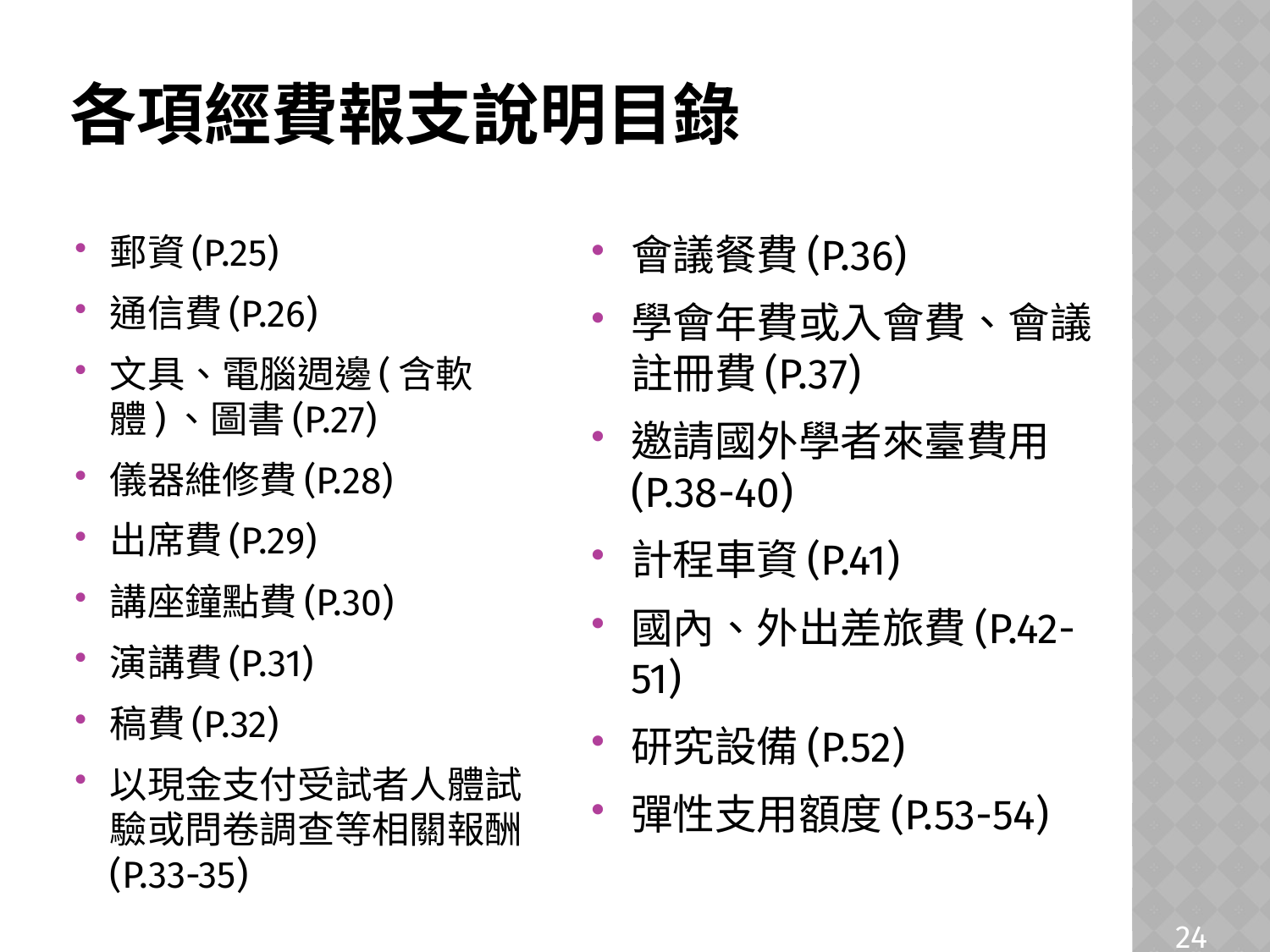

# 各項經費報支說明目錄
郵資(P.25)
通信費(P.26)
文具、電腦週邊(含軟體)、圖書(P.27)
儀器維修費(P.28)
出席費(P.29)
講座鐘點費(P.30)
演講費(P.31)
稿費(P.32)
以現金支付受試者人體試驗或問卷調查等相關報酬(P.33-35)
會議餐費(P.36)
學會年費或入會費、會議註冊費(P.37)
邀請國外學者來臺費用(P.38-40)
計程車資(P.41)
國內、外出差旅費(P.42-51)
研究設備(P.52)
彈性支用額度(P.53-54)

24